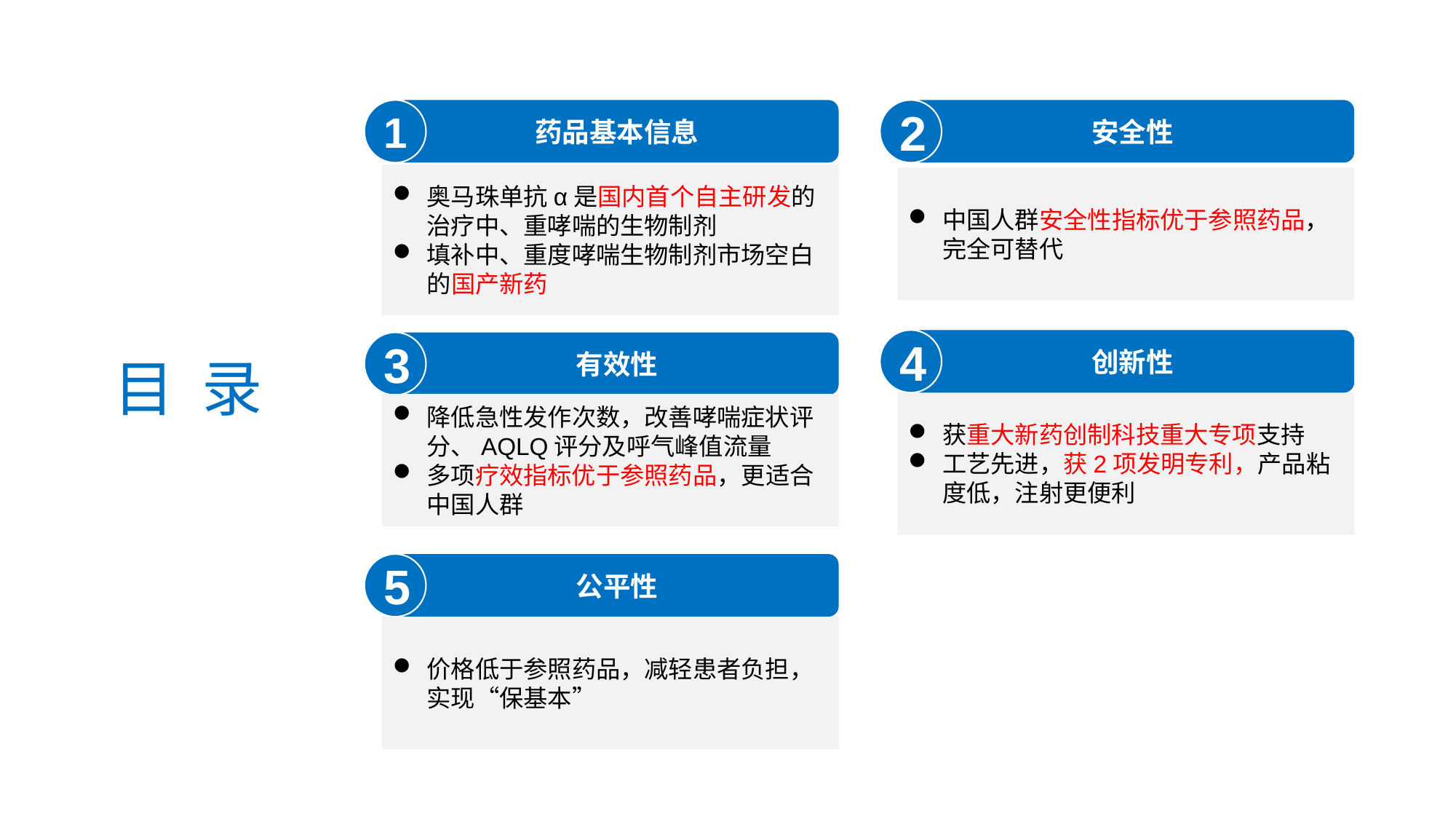

1
药品基本信息
2
安全性
奥马珠单抗α是国内首个自主研发的治疗中、重哮喘的生物制剂
填补中、重度哮喘生物制剂市场空白的国产新药
中国人群安全性指标优于参照药品，完全可替代
# 目  录
4
创新性
3
有效性
获重大新药创制科技重大专项支持
工艺先进，获2项发明专利，产品粘度低，注射更便利
降低急性发作次数，改善哮喘症状评分、AQLQ评分及呼气峰值流量
多项疗效指标优于参照药品，更适合中国人群
5
公平性
价格低于参照药品，减轻患者负担，实现“保基本”